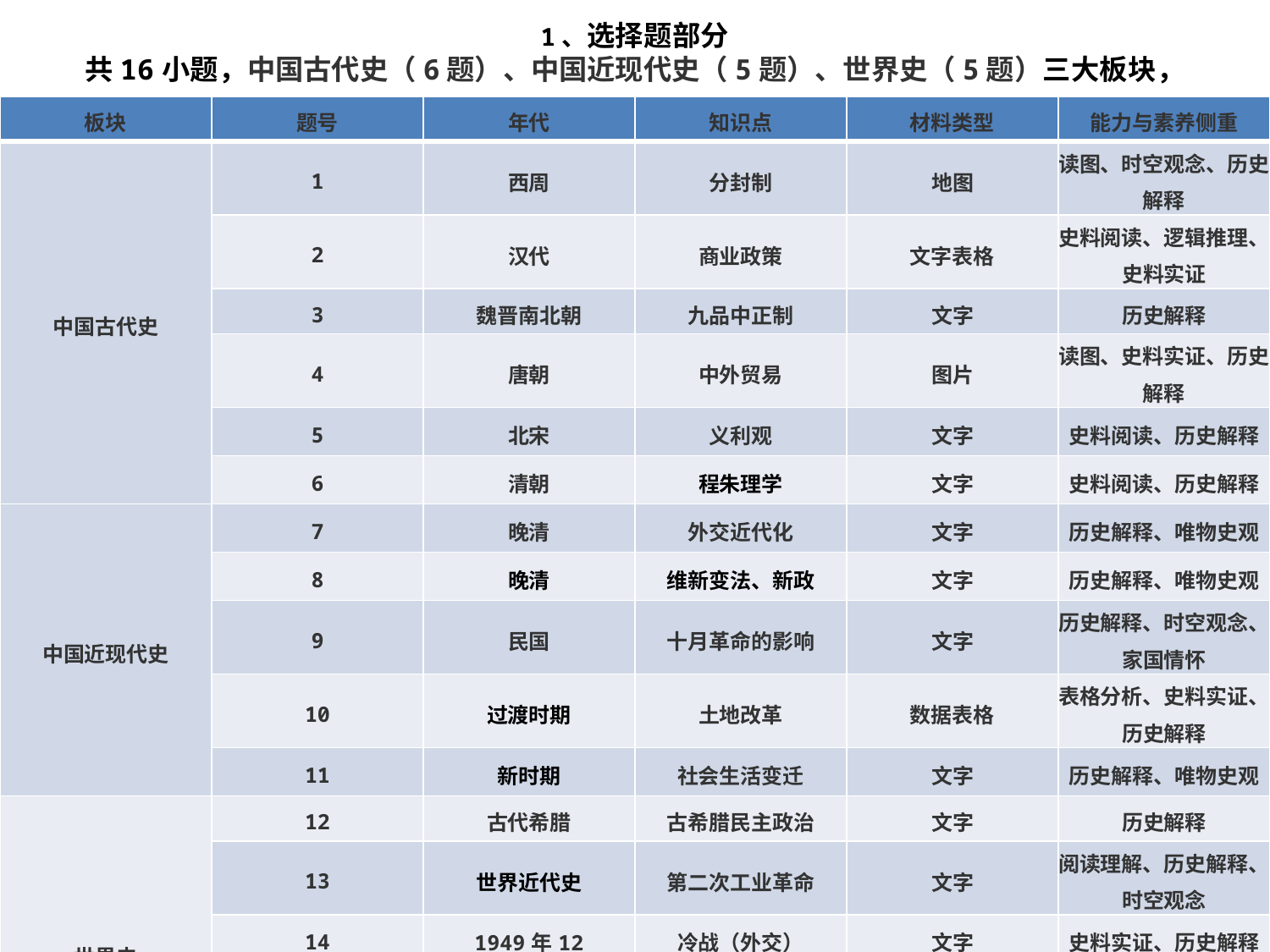

1、选择题部分
共16小题，中国古代史（6题）、中国近现代史（5题）、世界史（5题）三大板块，

| 板块 | 题号 | 年代 | 知识点 | 材料类型 | 能力与素养侧重 |
| --- | --- | --- | --- | --- | --- |
| 中国古代史 | 1 | 西周 | 分封制 | 地图 | 读图、时空观念、历史解释 |
|  | 2 | 汉代 | 商业政策 | 文字表格 | 史料阅读、逻辑推理、史料实证 |
|  | 3 | 魏晋南北朝 | 九品中正制 | 文字 | 历史解释 |
|  | 4 | 唐朝 | 中外贸易 | 图片 | 读图、史料实证、历史解释 |
|  | 5 | 北宋 | 义利观 | 文字 | 史料阅读、历史解释 |
|  | 6 | 清朝 | 程朱理学 | 文字 | 史料阅读、历史解释 |
| 中国近现代史 | 7 | 晚清 | 外交近代化 | 文字 | 历史解释、唯物史观 |
|  | 8 | 晚清 | 维新变法、新政 | 文字 | 历史解释、唯物史观 |
|  | 9 | 民国 | 十月革命的影响 | 文字 | 历史解释、时空观念、家国情怀 |
|  | 10 | 过渡时期 | 土地改革 | 数据表格 | 表格分析、史料实证、历史解释 |
|  | 11 | 新时期 | 社会生活变迁 | 文字 | 历史解释、唯物史观 |
| 世界史 | 12 | 古代希腊 | 古希腊民主政治 | 文字 | 历史解释 |
|  | 13 | 世界近代史 | 第二次工业革命 | 文字 | 阅读理解、历史解释、时空观念 |
|  | 14 | 1949年12 | 冷战（外交） | 文字 | 史料实证、历史解释 |
|  | 15 | 1964年 | 日本东京奥与会反映的情况（经济） | 文字 | 数字分析、历史解释 |
|  | 16 | 近代 | 现实主义美术（艺术） | 文字 | 阅读理解、历史解释 |